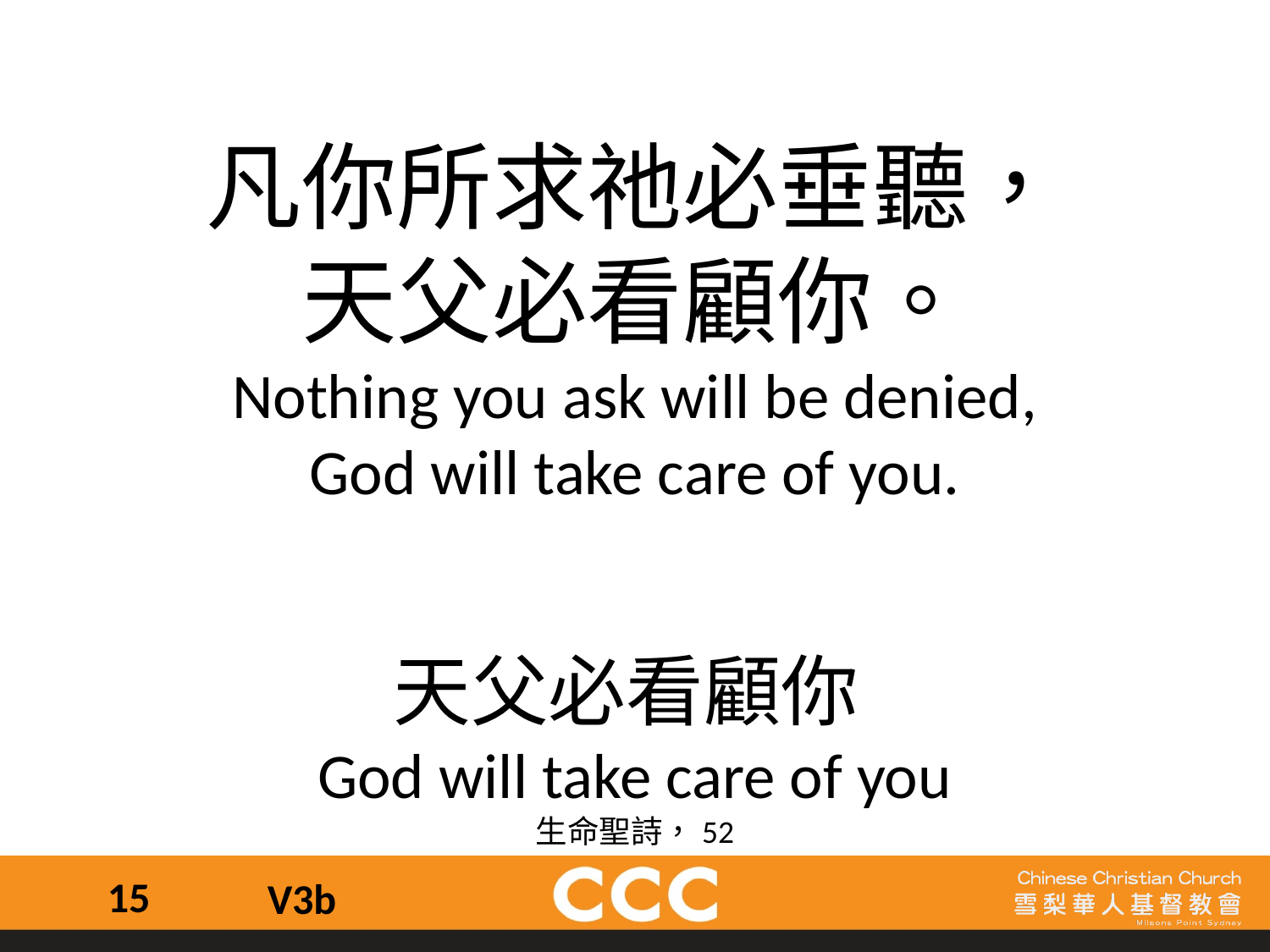

凡你所求祂必垂聽，
天父必看顧你。
Nothing you ask will be denied,
God will take care of you.
天父必看顧你
God will take care of you
生命聖詩，52
15
V3b